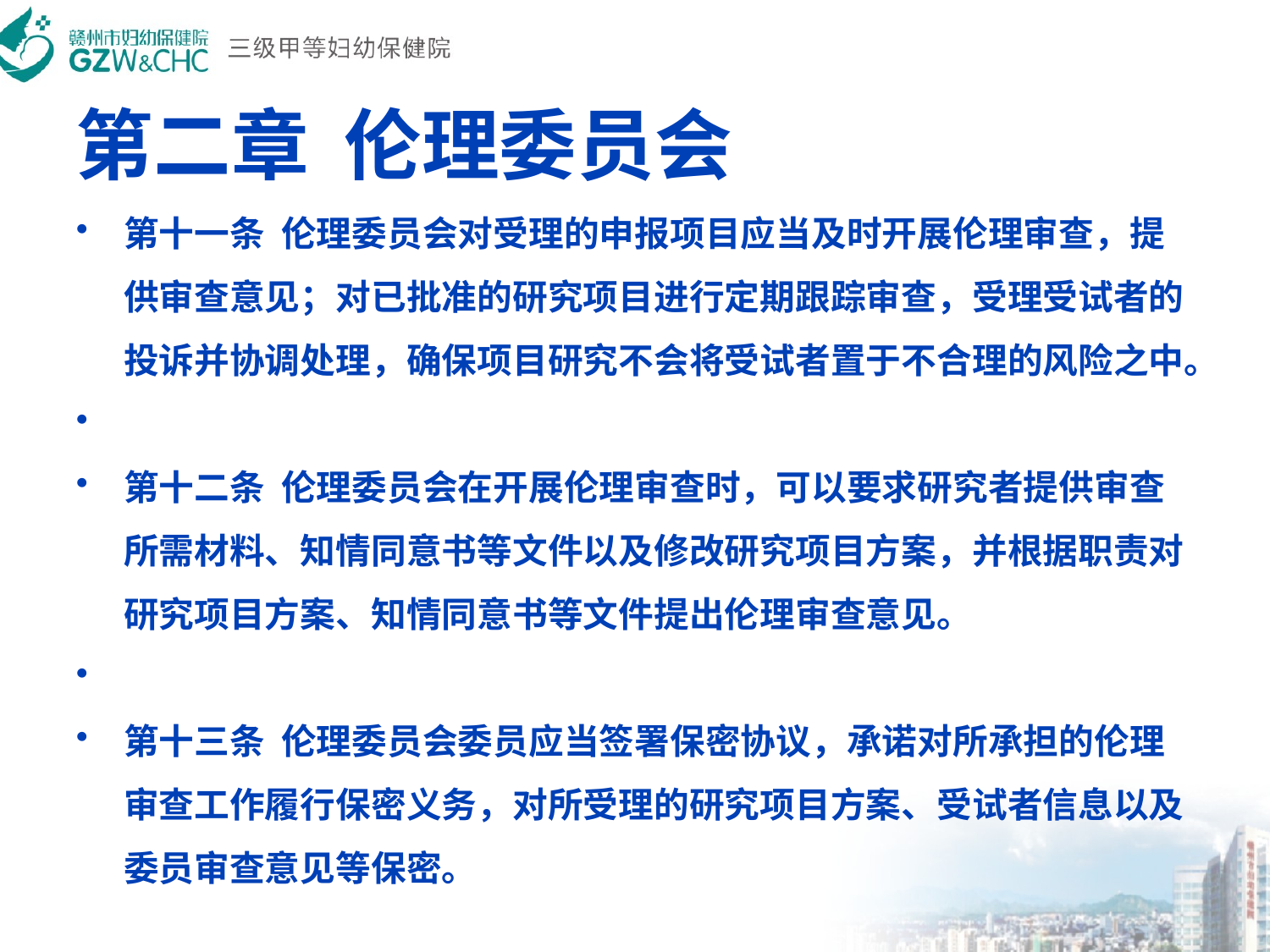

# 第二章  伦理委员会
第十一条  伦理委员会对受理的申报项目应当及时开展伦理审查，提供审查意见；对已批准的研究项目进行定期跟踪审查，受理受试者的投诉并协调处理，确保项目研究不会将受试者置于不合理的风险之中。

第十二条  伦理委员会在开展伦理审查时，可以要求研究者提供审查所需材料、知情同意书等文件以及修改研究项目方案，并根据职责对研究项目方案、知情同意书等文件提出伦理审查意见。

第十三条  伦理委员会委员应当签署保密协议，承诺对所承担的伦理审查工作履行保密义务，对所受理的研究项目方案、受试者信息以及委员审查意见等保密。